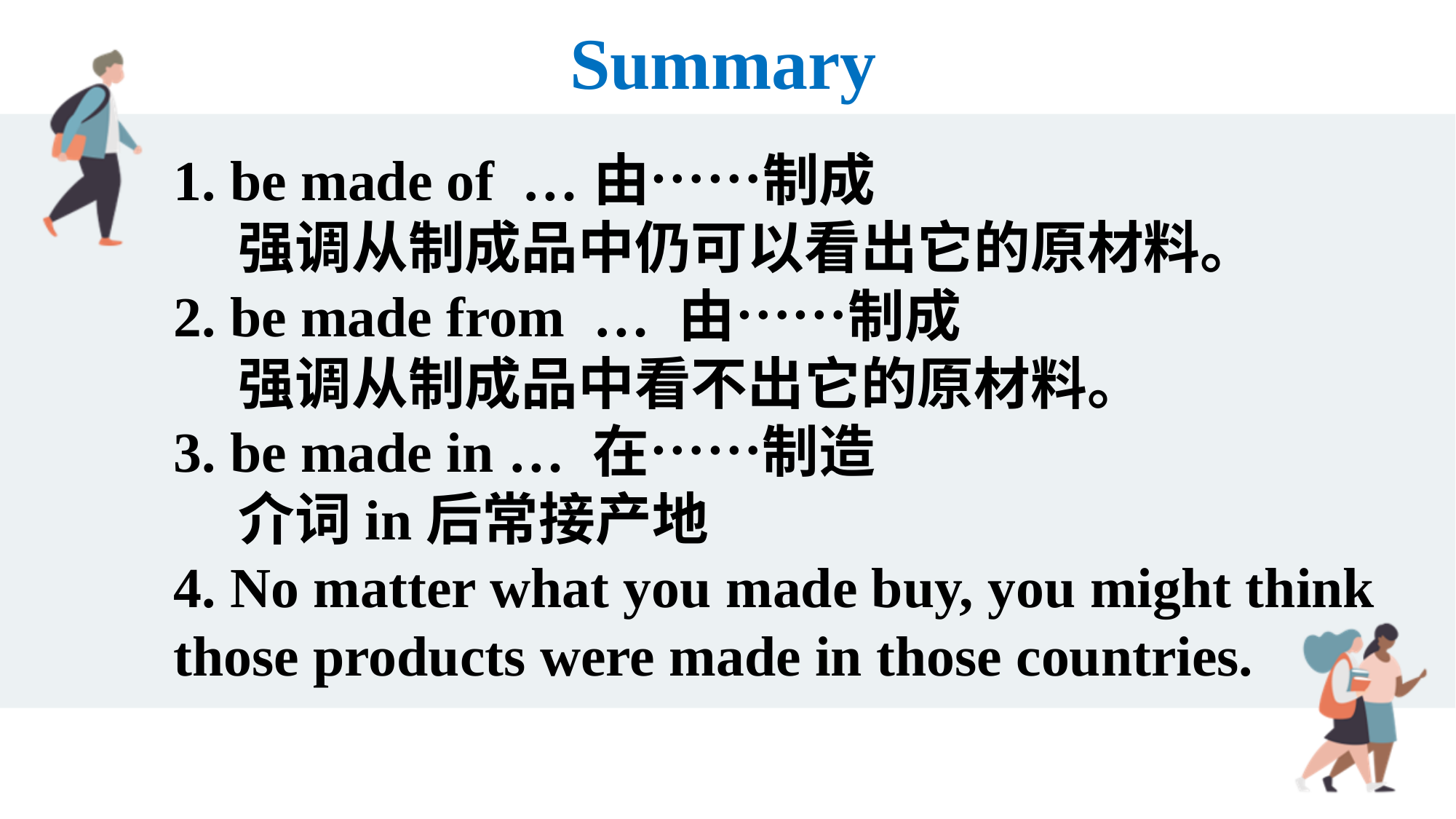

Summary
1. be made of  …由……制成
    强调从制成品中仍可以看出它的原材料。
2. be made from  … 由……制成
    强调从制成品中看不出它的原材料。
3. be made in … 在……制造
    介词in后常接产地
4. No matter what you made buy, you might think those products were made in those countries.